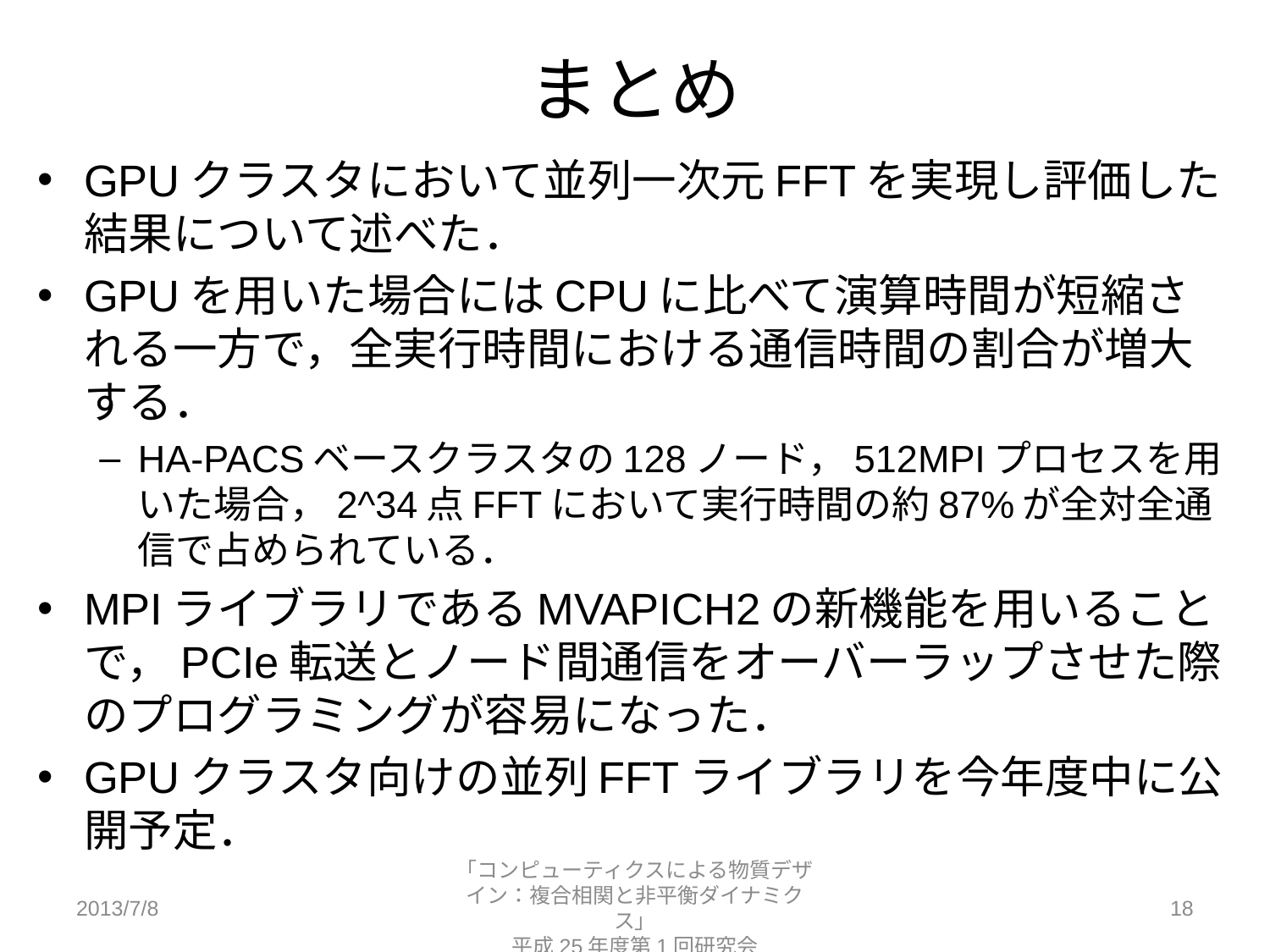

# まとめ
GPUクラスタにおいて並列一次元FFTを実現し評価した結果について述べた．
GPUを用いた場合にはCPUに比べて演算時間が短縮される一方で，全実行時間における通信時間の割合が増大する．
HA-PACSベースクラスタの128ノード，512MPIプロセスを用いた場合，2^34点FFTにおいて実行時間の約87%が全対全通信で占められている．
MPIライブラリであるMVAPICH2の新機能を用いることで，PCIe転送とノード間通信をオーバーラップさせた際のプログラミングが容易になった．
GPUクラスタ向けの並列FFTライブラリを今年度中に公開予定．
2013/7/8
「コンピューティクスによる物質デザイン：複合相関と非平衡ダイナミクス」
平成25年度第1回研究会
18